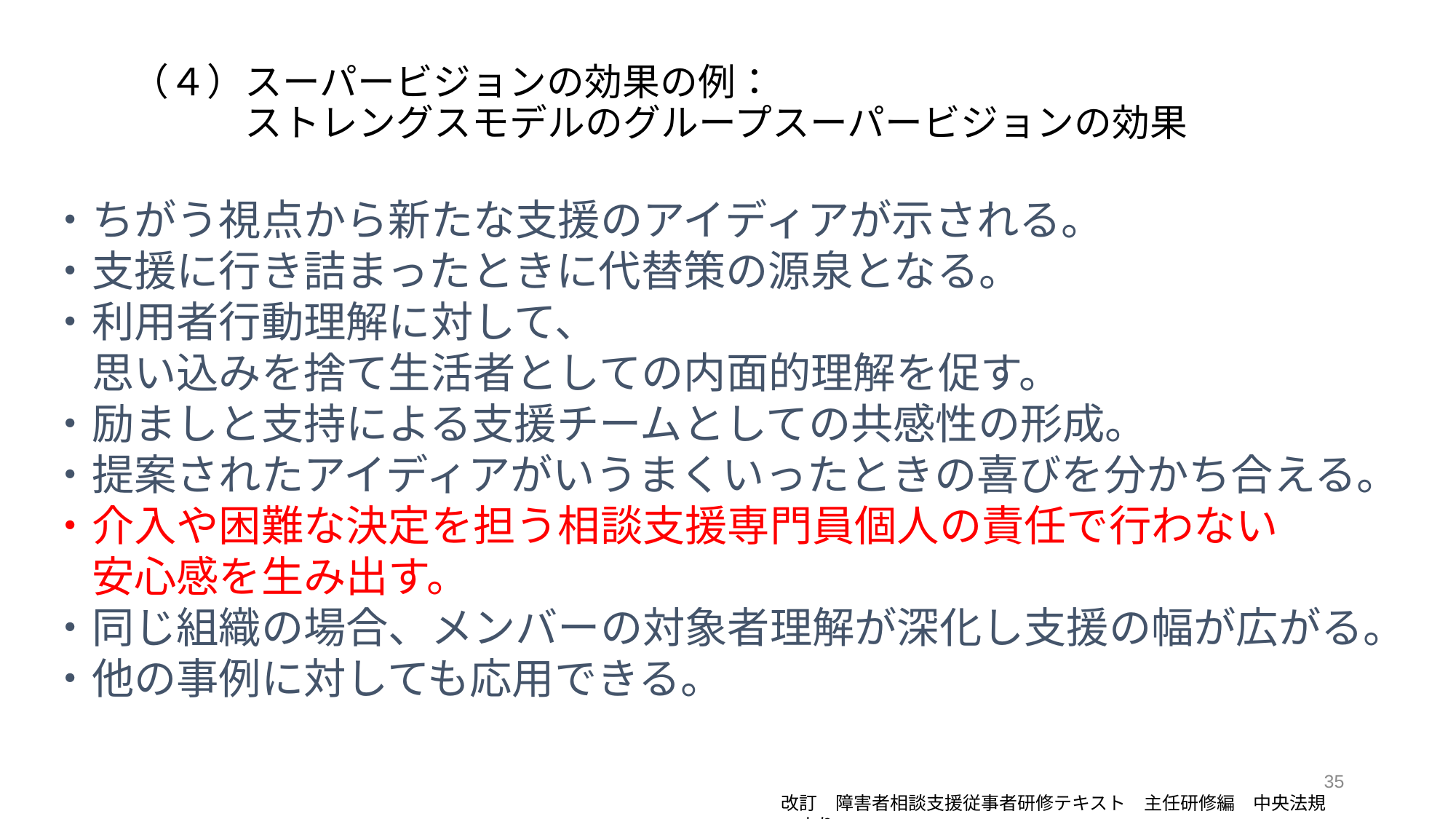

（４）スーパービジョンの効果の例：
　　　　ストレングスモデルのグループスーパービジョンの効果
・ちがう視点から新たな支援のアイディアが示される。
・支援に行き詰まったときに代替策の源泉となる。
・利用者行動理解に対して、
　思い込みを捨て生活者としての内面的理解を促す。
・励ましと支持による支援チームとしての共感性の形成。
・提案されたアイディアがいうまくいったときの喜びを分かち合える。
・介入や困難な決定を担う相談支援専門員個人の責任で行わない
　安心感を生み出す。
・同じ組織の場合、メンバーの対象者理解が深化し支援の幅が広がる。
・他の事例に対しても応用できる。
35
改訂　障害者相談支援従事者研修テキスト　主任研修編　中央法規　より